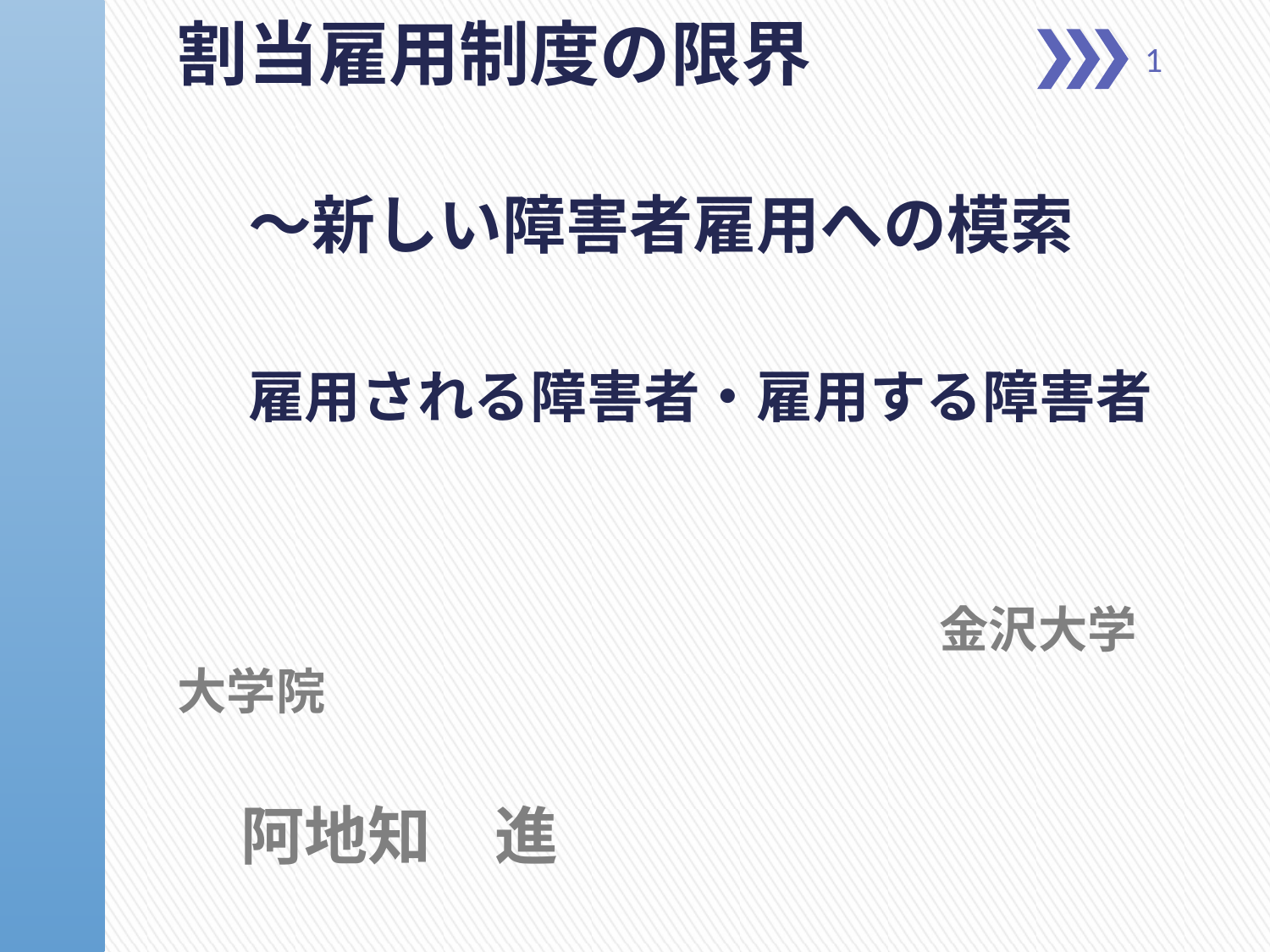

1
# 割当雇用制度の限界 　　　　　　　 　～新しい障害者雇用への模索 　　　　　 　雇用される障害者・雇用する障害者 　　　　　　　　　　　　金沢大学大学院 　　　　　　　　　　　　　　　　阿地知　進